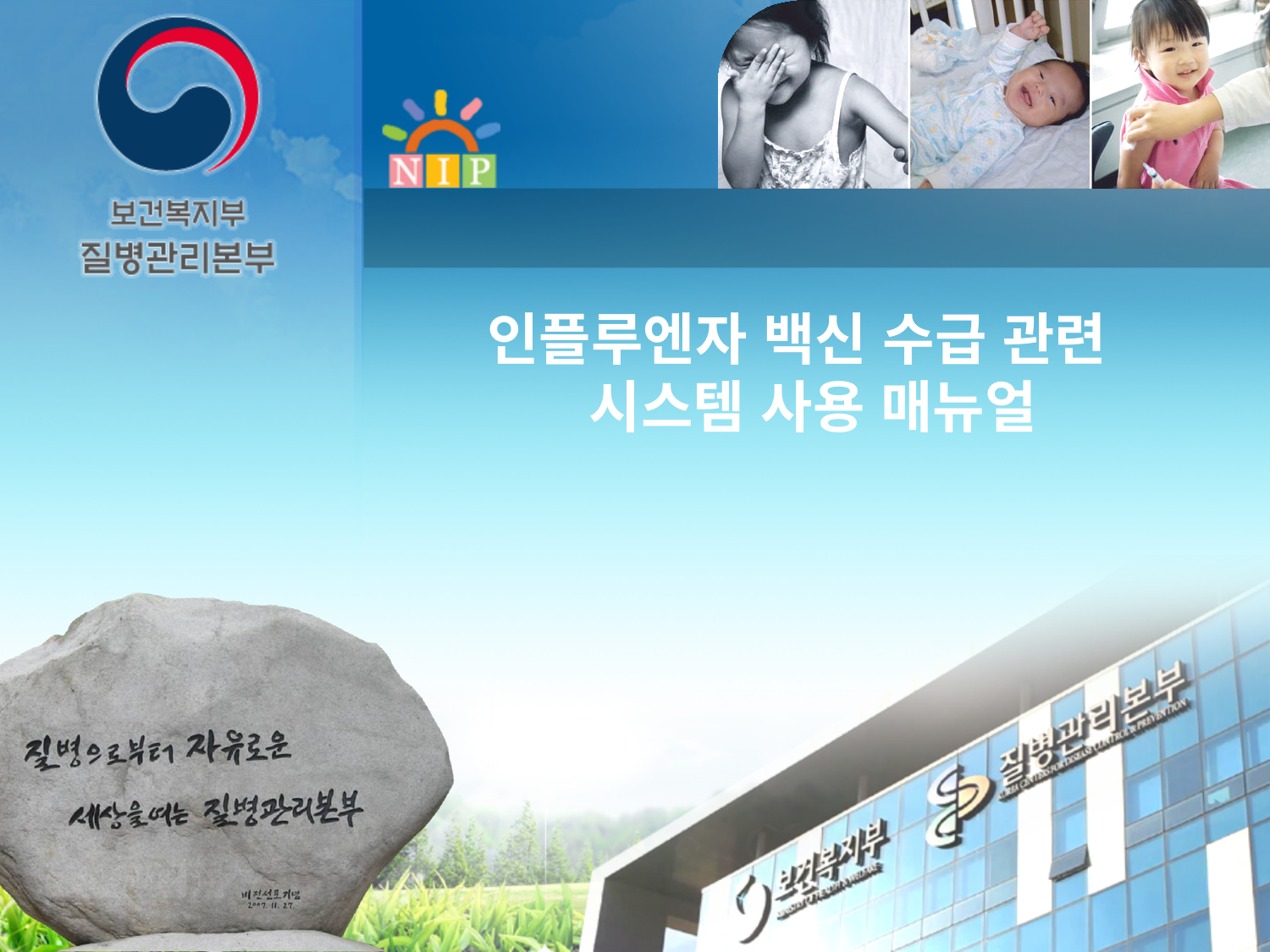

인플루엔자 백신 수급 관련
시스템 사용 매뉴얼